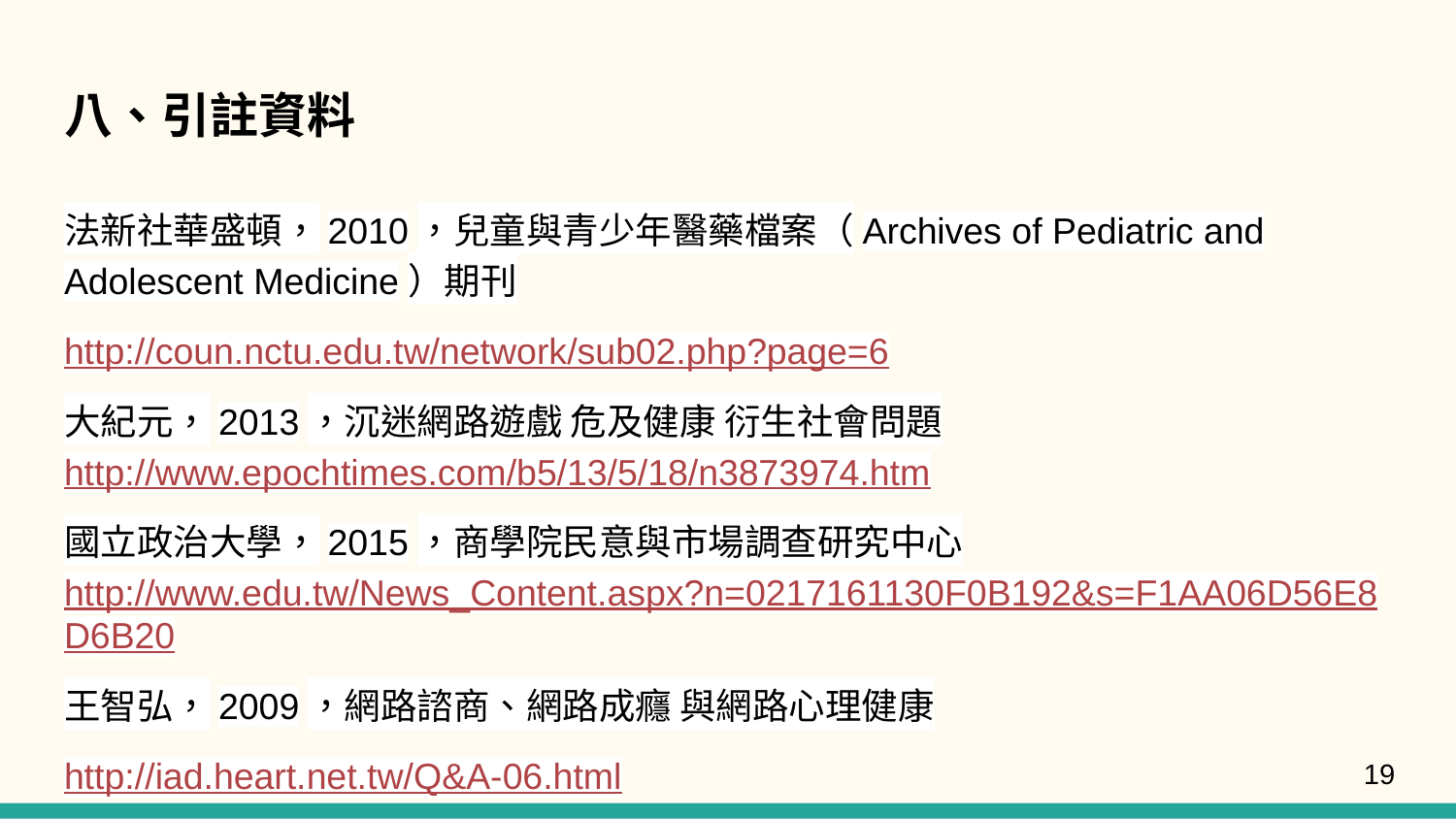

# 八、引註資料
法新社華盛頓，2010，兒童與青少年醫藥檔案（Archives of Pediatric and Adolescent Medicine）期刊
http://coun.nctu.edu.tw/network/sub02.php?page=6
大紀元，2013，沉迷網路遊戲 危及健康 衍生社會問題
http://www.epochtimes.com/b5/13/5/18/n3873974.htm
國立政治大學，2015，商學院民意與市場調查研究中心http://www.edu.tw/News_Content.aspx?n=0217161130F0B192&s=F1AA06D56E8D6B20
王智弘，2009，網路諮商、網路成癮 與網路心理健康
http://iad.heart.net.tw/Q&A-06.html

19